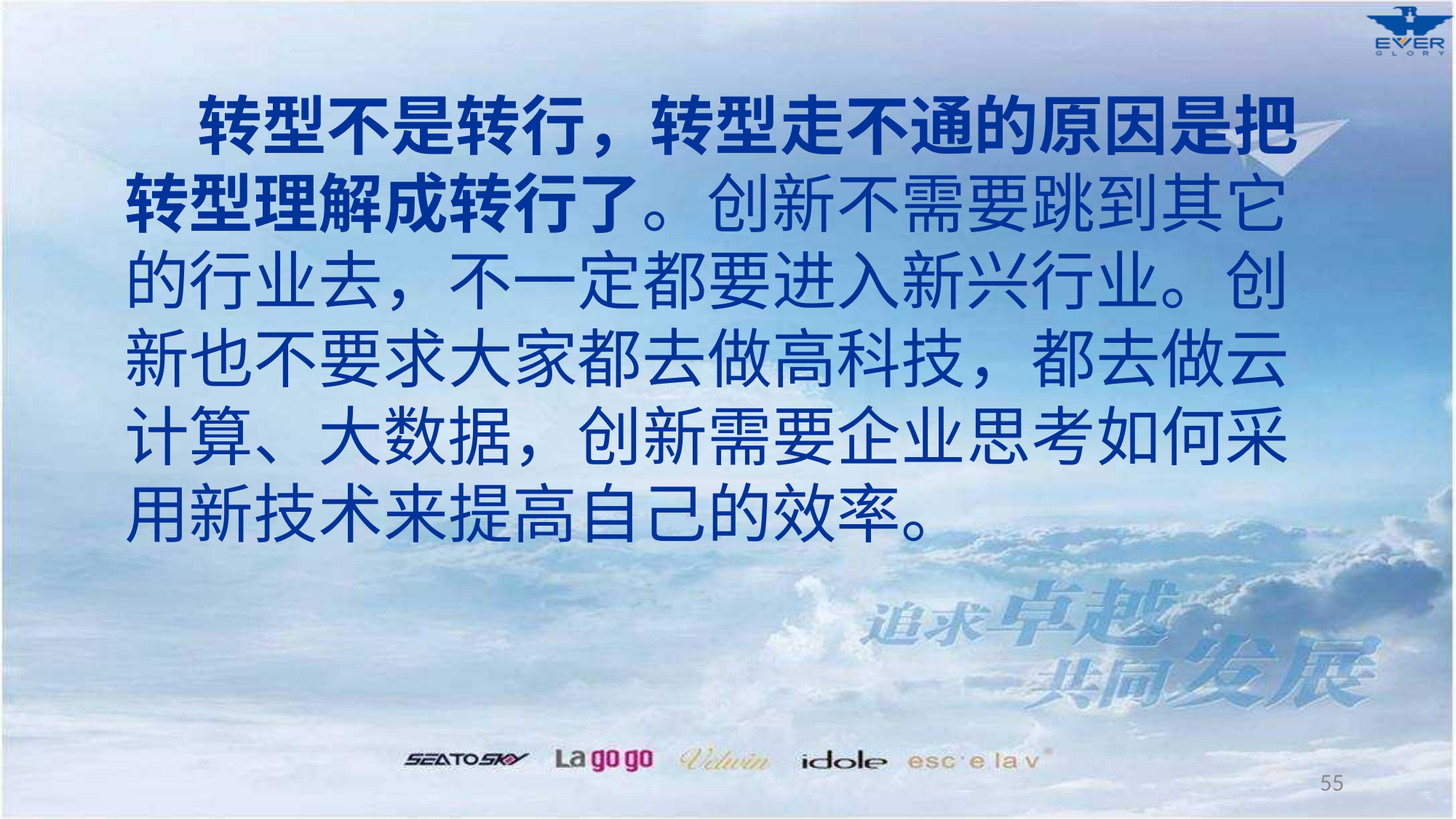

转型不是转行，转型走不通的原因是把转型理解成转行了。创新不需要跳到其它的行业去，不一定都要进入新兴行业。创新也不要求大家都去做高科技，都去做云计算、大数据，创新需要企业思考如何采用新技术来提高自己的效率。
55